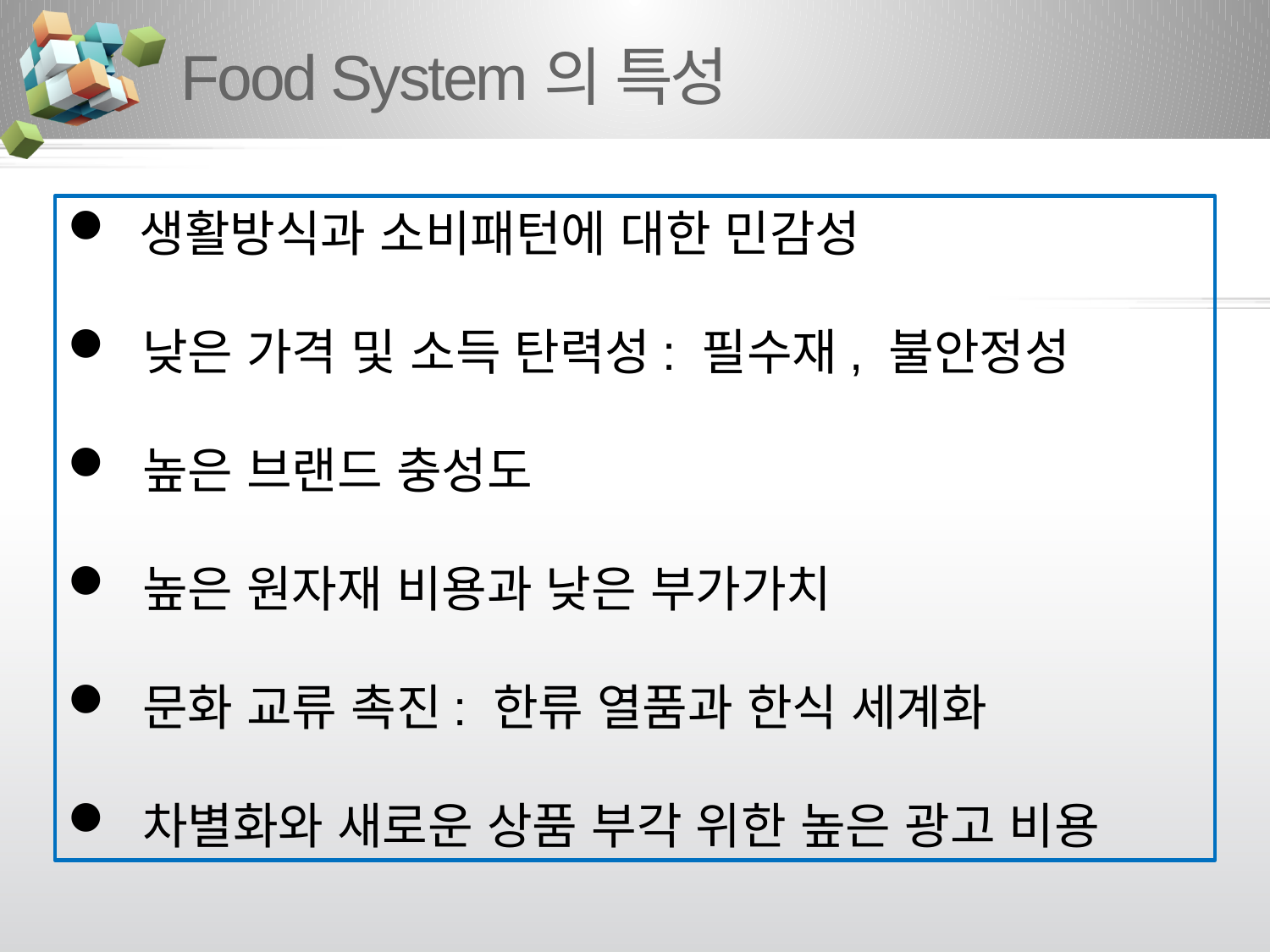

# Food System의 특성
 생활방식과 소비패턴에 대한 민감성

 낮은 가격 및 소득 탄력성: 필수재, 불안정성

 높은 브랜드 충성도

 높은 원자재 비용과 낮은 부가가치

 문화 교류 촉진: 한류 열품과 한식 세계화

 차별화와 새로운 상품 부각 위한 높은 광고 비용